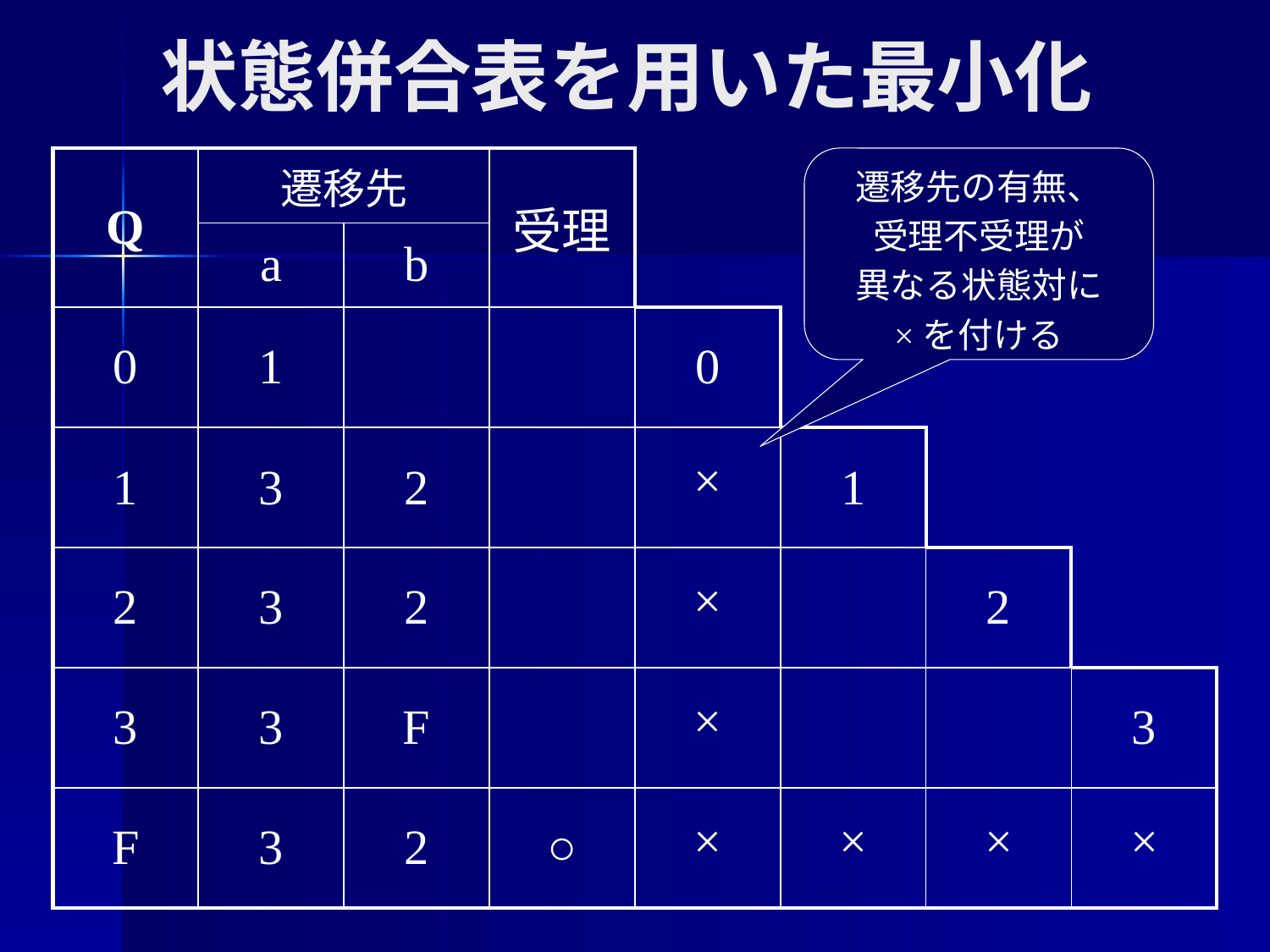

# 状態併合表を用いた最小化
| Q | 遷移先 |  | 受理 |  |  |  |  |
| --- | --- | --- | --- | --- | --- | --- | --- |
|  | a | b |  |  |  |  |  |
| 0 | 1 |  |  | 0 |  |  |  |
| 1 | 3 | 2 |  |  | 1 |  |  |
| 2 | 3 | 2 |  |  |  | 2 |  |
| 3 | 3 | F |  |  |  |  | 3 |
| F | 3 | 2 | ○ |  |  |  |  |
遷移先の有無、
受理不受理が
異なる状態対に
×を付ける
×
×
×
×
×
×
×